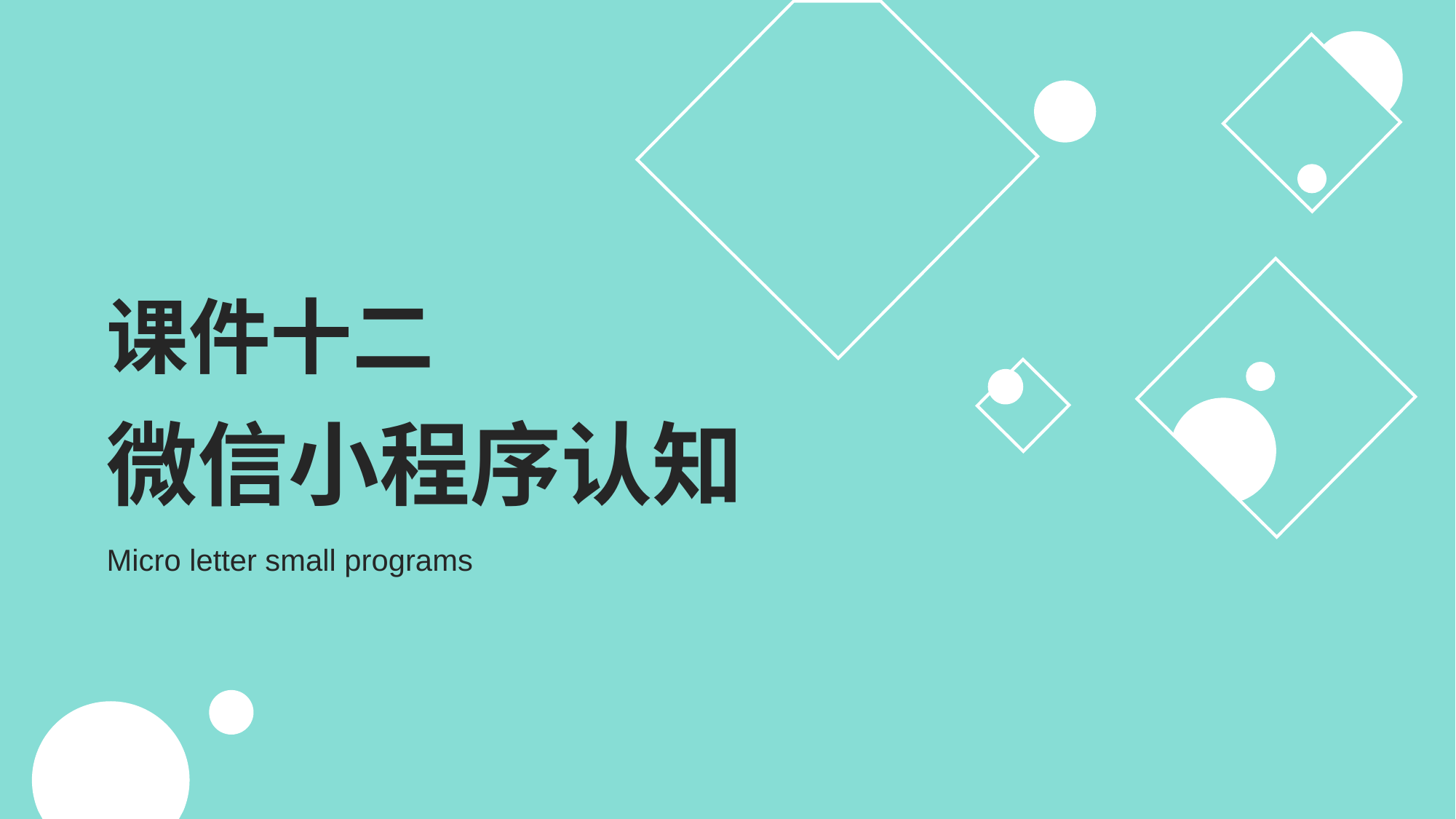

课件十二
# 微信小程序认知
Micro letter small programs